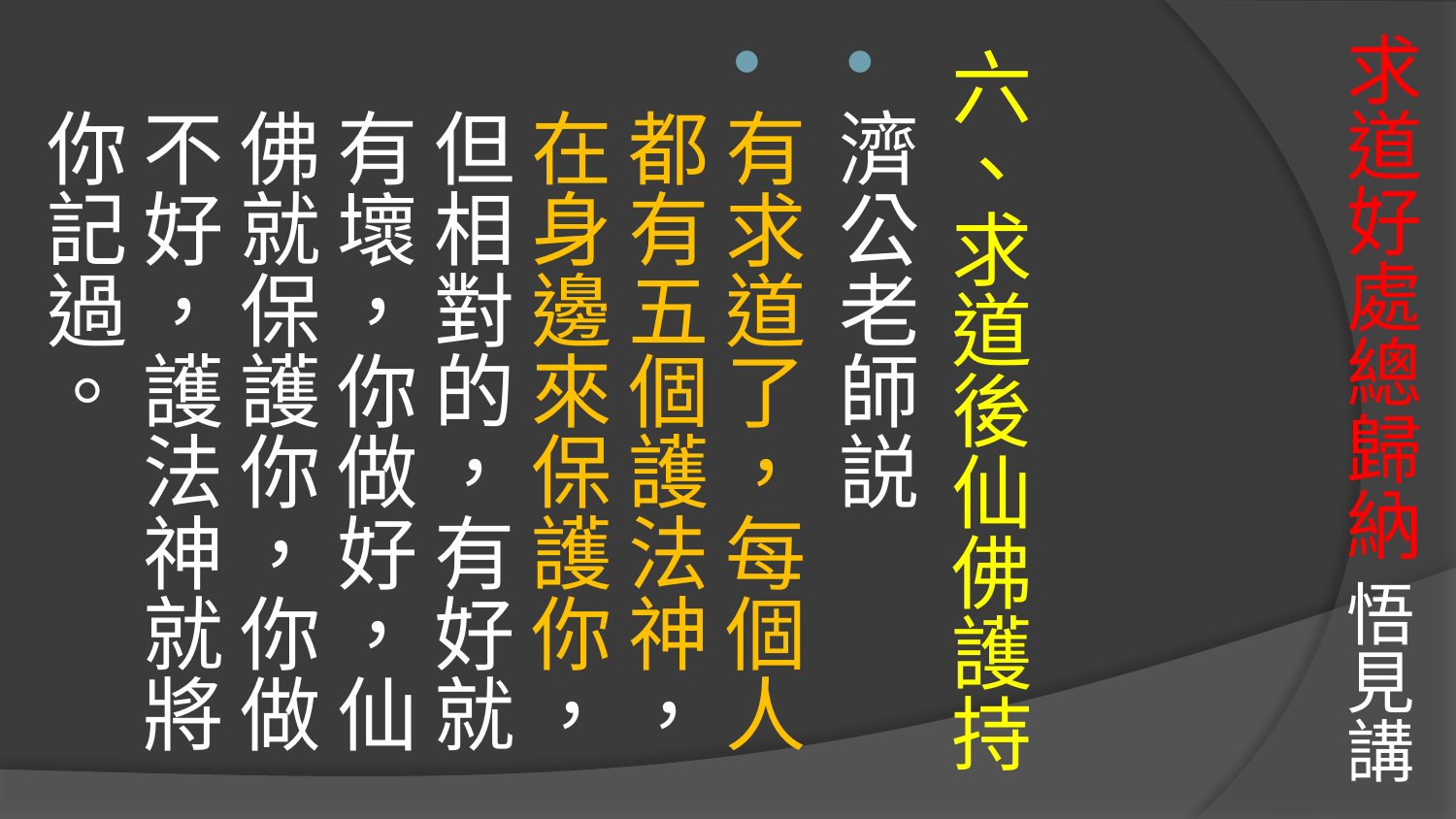

# 求道好處總歸納 悟見講
六、求道後仙佛護持
濟公老師説
有求道了，每個人都有五個護法神，在身邊來保護你，但相對的，有好就有壞，你做好，仙佛就保護你，你做不好，護法神就將你記過。